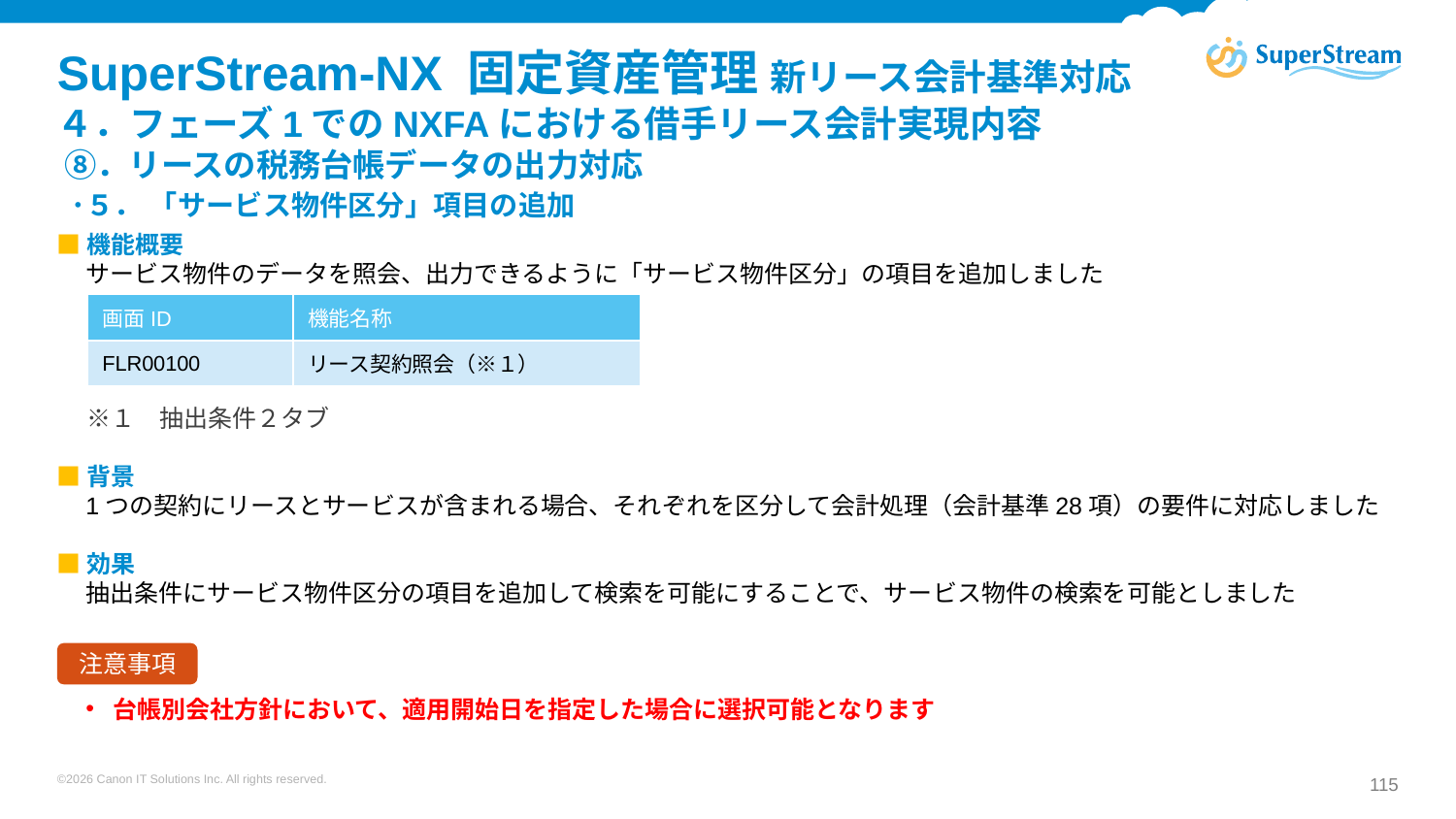

# SuperStream-NX 固定資産管理 新リース会計基準対応 ４．フェーズ1でのNXFAにおける借手リース会計実現内容 ⑧．リースの税務台帳データの出力対応 ･５． 「サービス物件区分」項目の追加
■機能概要
サービス物件のデータを照会、出力できるように「サービス物件区分」の項目を追加しました

　 ※１　抽出条件２タブ

■背景
1つの契約にリースとサービスが含まれる場合、それぞれを区分して会計処理（会計基準28項）の要件に対応しました

■効果
抽出条件にサービス物件区分の項目を追加して検索を可能にすることで、サービス物件の検索を可能としました

台帳別会社方針において、適用開始日を指定した場合に選択可能となります

| 画面ID | 機能名称 |
| --- | --- |
| FLR00100 | リース契約照会（※１） |
注意事項
©2026 Canon IT Solutions Inc. All rights reserved.
115